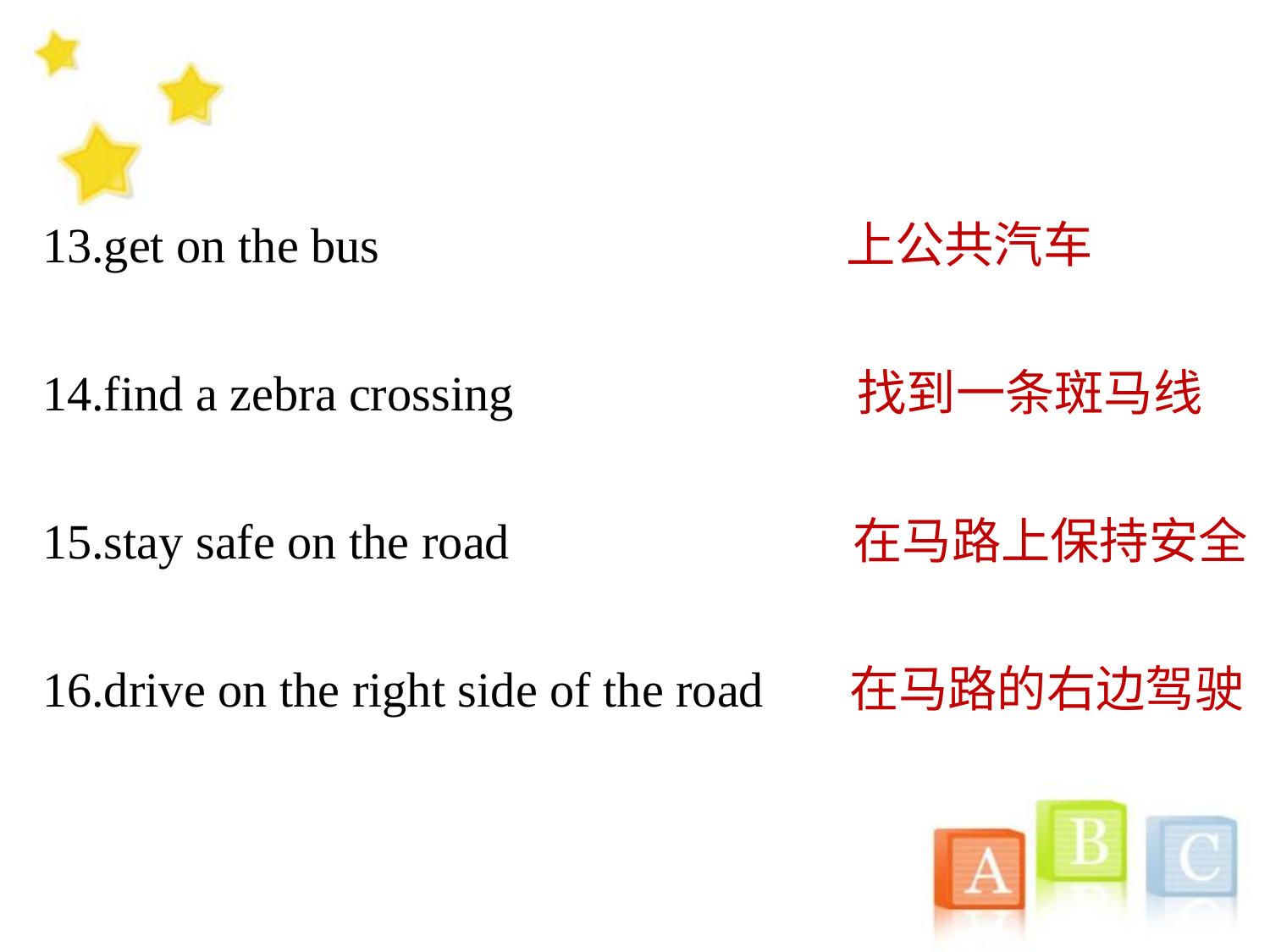

13.get on the bus                                     上公共汽车
14.find a zebra crossing                           找到一条斑马线
15.stay safe on the road                           在马路上保持安全
16.drive on the right side of the road      在马路的右边驾驶